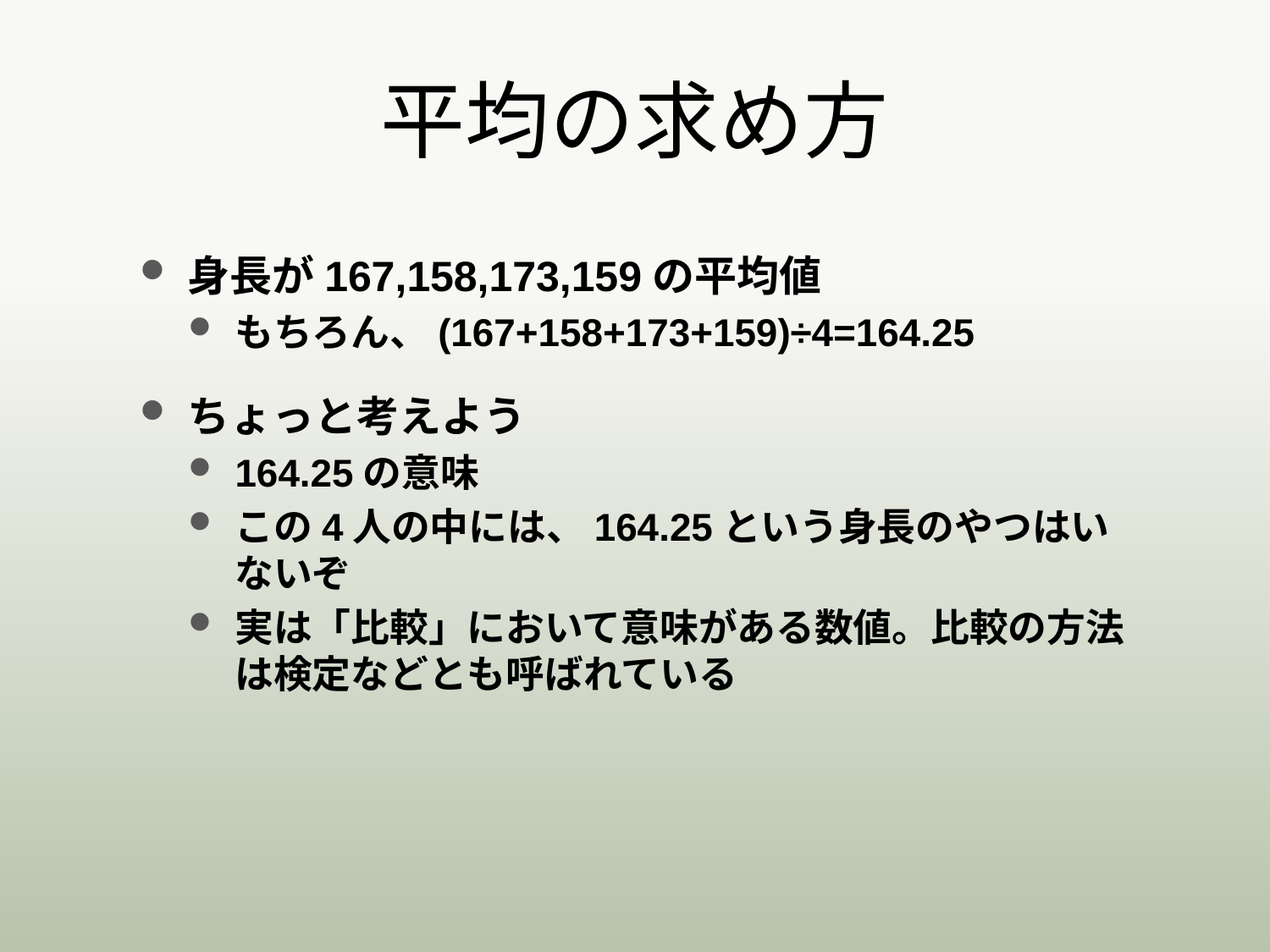

# 平均の求め方
身長が167,158,173,159の平均値
もちろん、(167+158+173+159)÷4=164.25
ちょっと考えよう
164.25の意味
この4人の中には、164.25という身長のやつはいないぞ
実は「比較」において意味がある数値。比較の方法は検定などとも呼ばれている